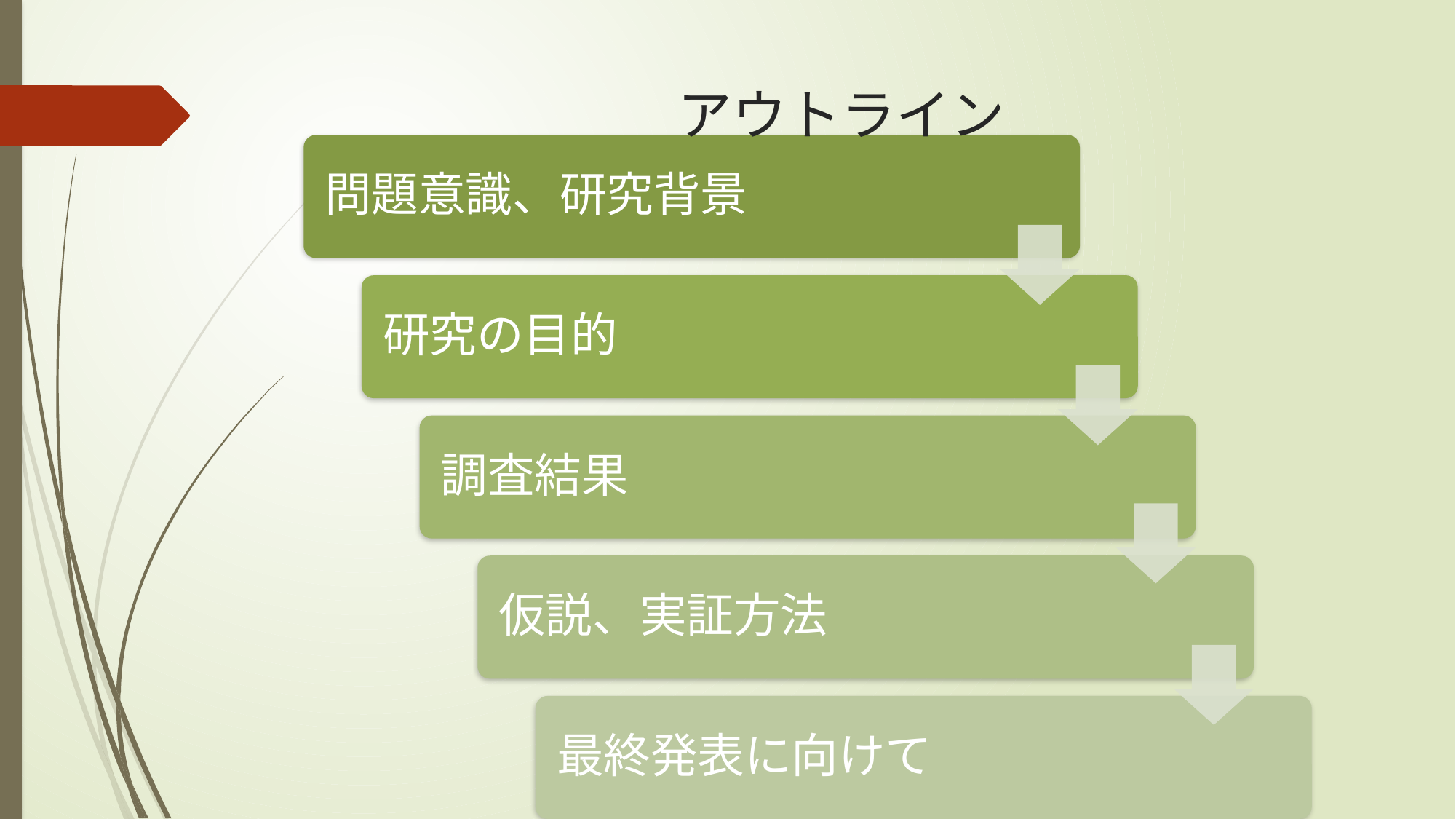

# アウトライン
問題意識、研究背景
研究の目的
調査結果
仮説、実証方法
最終発表に向けて